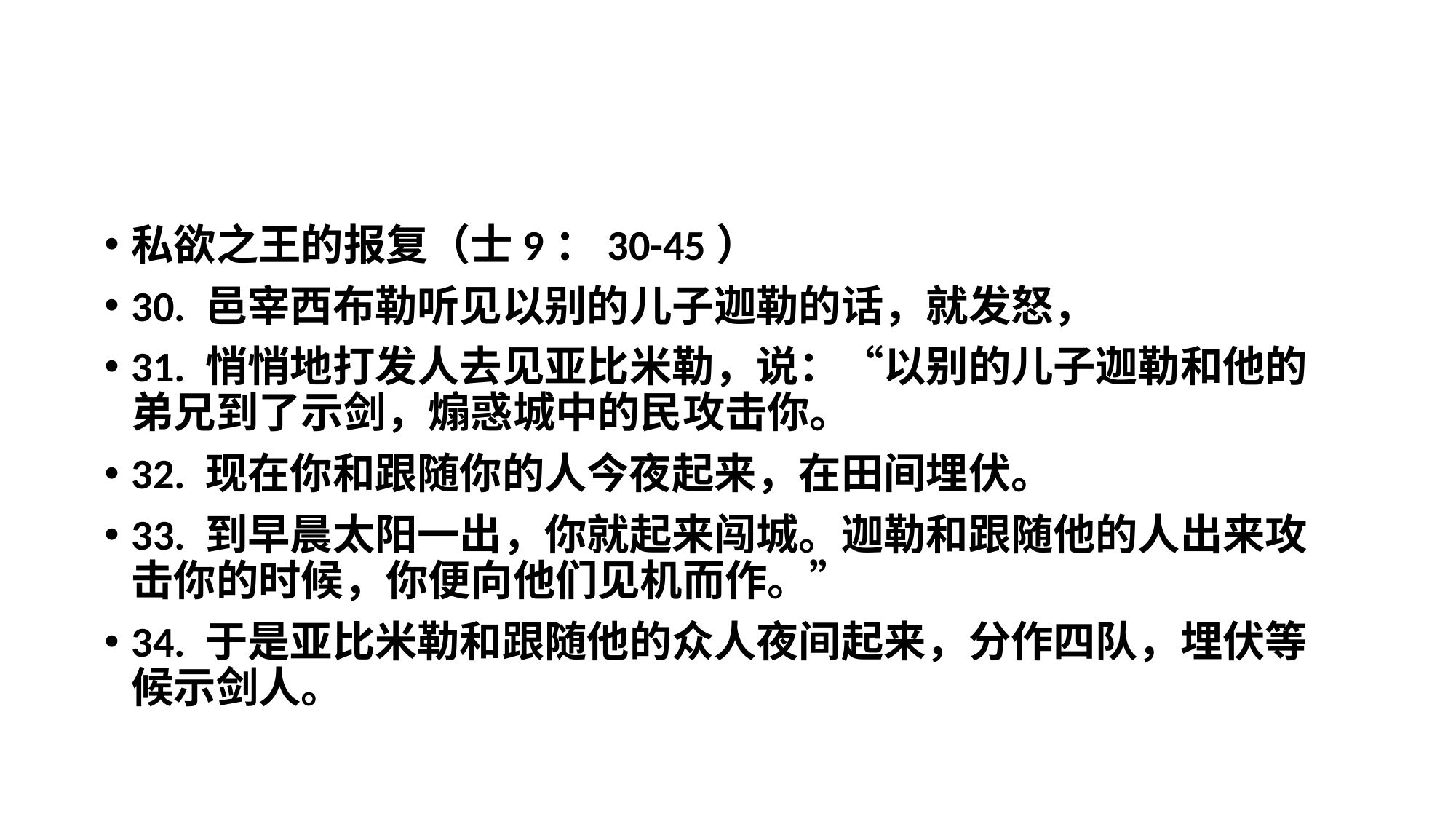

私欲之王的报复（士9：30-45）
30. 邑宰西布勒听见以别的儿子迦勒的话，就发怒，
31. 悄悄地打发人去见亚比米勒，说：“以别的儿子迦勒和他的弟兄到了示剑，煽惑城中的民攻击你。
32. 现在你和跟随你的人今夜起来，在田间埋伏。
33. 到早晨太阳一出，你就起来闯城。迦勒和跟随他的人出来攻击你的时候，你便向他们见机而作。”
34. 于是亚比米勒和跟随他的众人夜间起来，分作四队，埋伏等候示剑人。